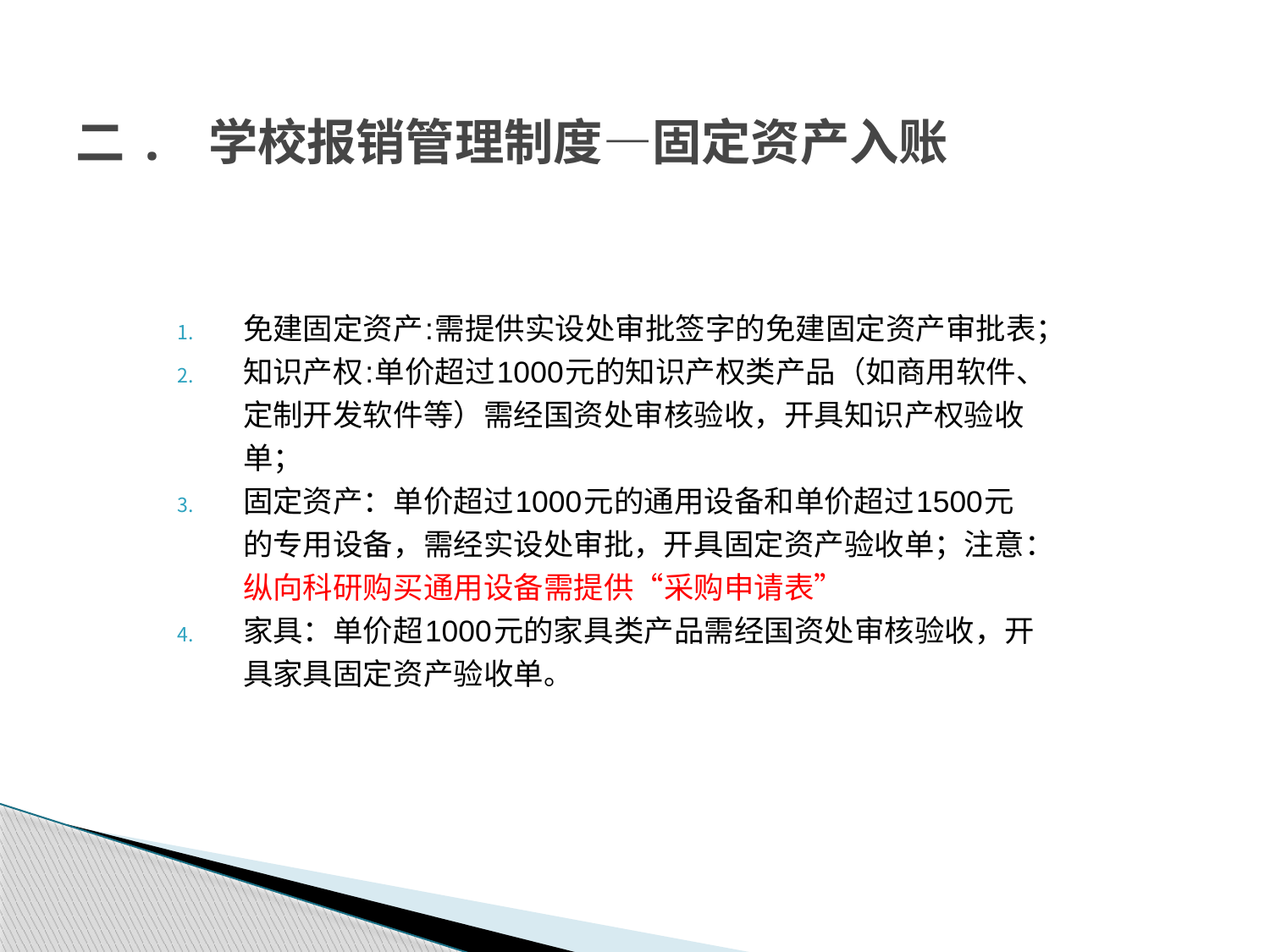

# 二. 学校报销管理制度—固定资产入账
免建固定资产:需提供实设处审批签字的免建固定资产审批表；
知识产权:单价超过1000元的知识产权类产品（如商用软件、定制开发软件等）需经国资处审核验收，开具知识产权验收单；
固定资产：单价超过1000元的通用设备和单价超过1500元的专用设备，需经实设处审批，开具固定资产验收单；注意：纵向科研购买通用设备需提供“采购申请表”
家具：单价超1000元的家具类产品需经国资处审核验收，开具家具固定资产验收单。